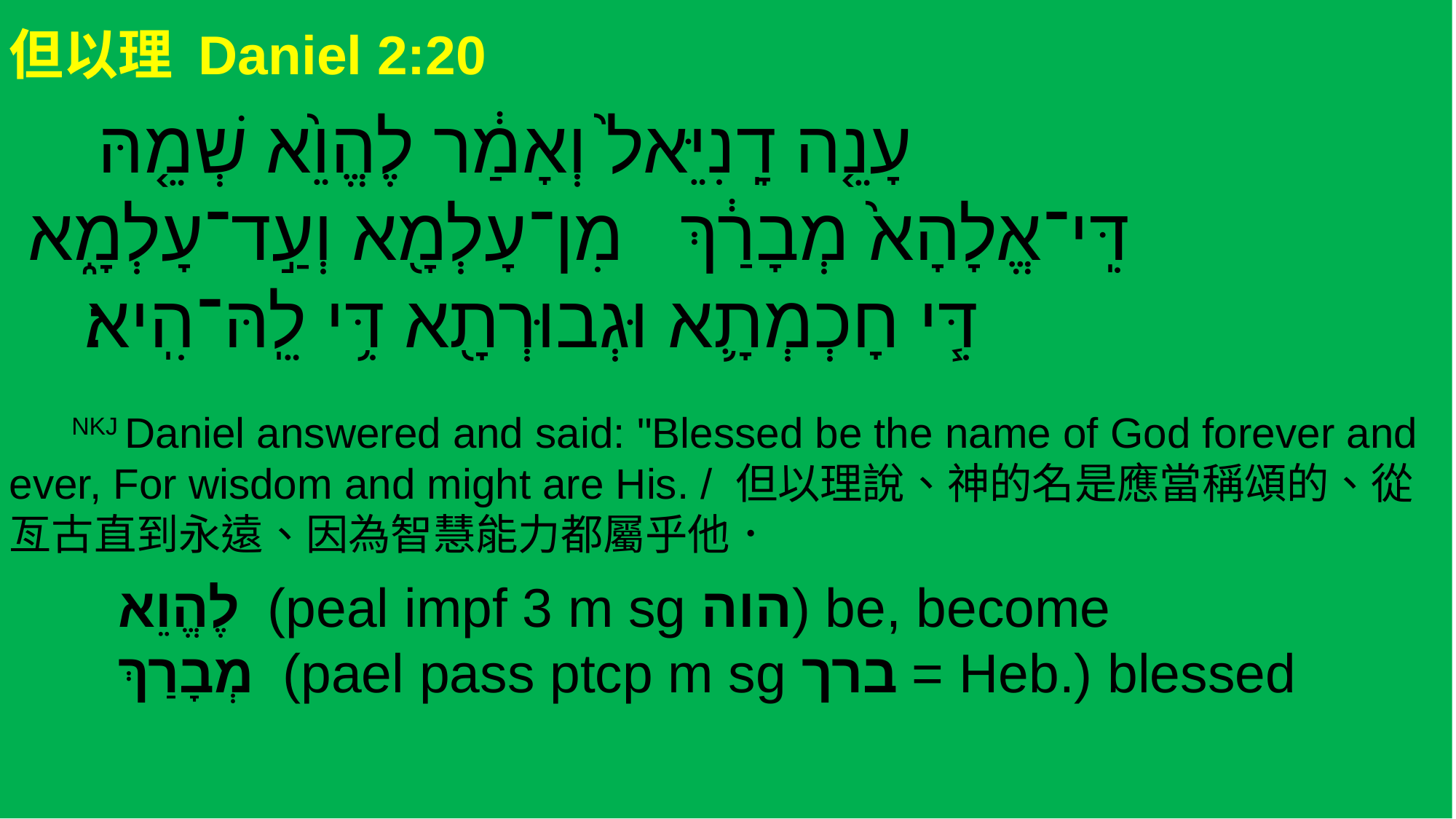

但以理 Daniel 2:20

        ‎עָנֵ֤ה דָֽנִיֵּאל֙ וְאָמַ֔ר לֶהֱוֵ֙א שְׁמֵ֤הּ
דִּֽי־אֱלָהָא֙ מְבָרַ֔ךְ   מִן־עָלְמָ֖א וְעַ֣ד־עָלְמָ֑א
 דִּ֧י חָכְמְתָ֛א וּגְבוּרְתָ֖א דִּ֥י לֵֽהּ־הִֽיא׃

         NKJ Daniel answered and said: "Blessed be the name of God forever and ever, For wisdom and might are His. / 但以理說、神的名是應當稱頌的、從亙古直到永遠、因為智慧能力都屬乎他．

	לֶהֱוֵא  (peal impf 3 m sg הוה) be, become
	מְבָרַךְ  (pael pass ptcp m sg ברך = Heb.) blessed